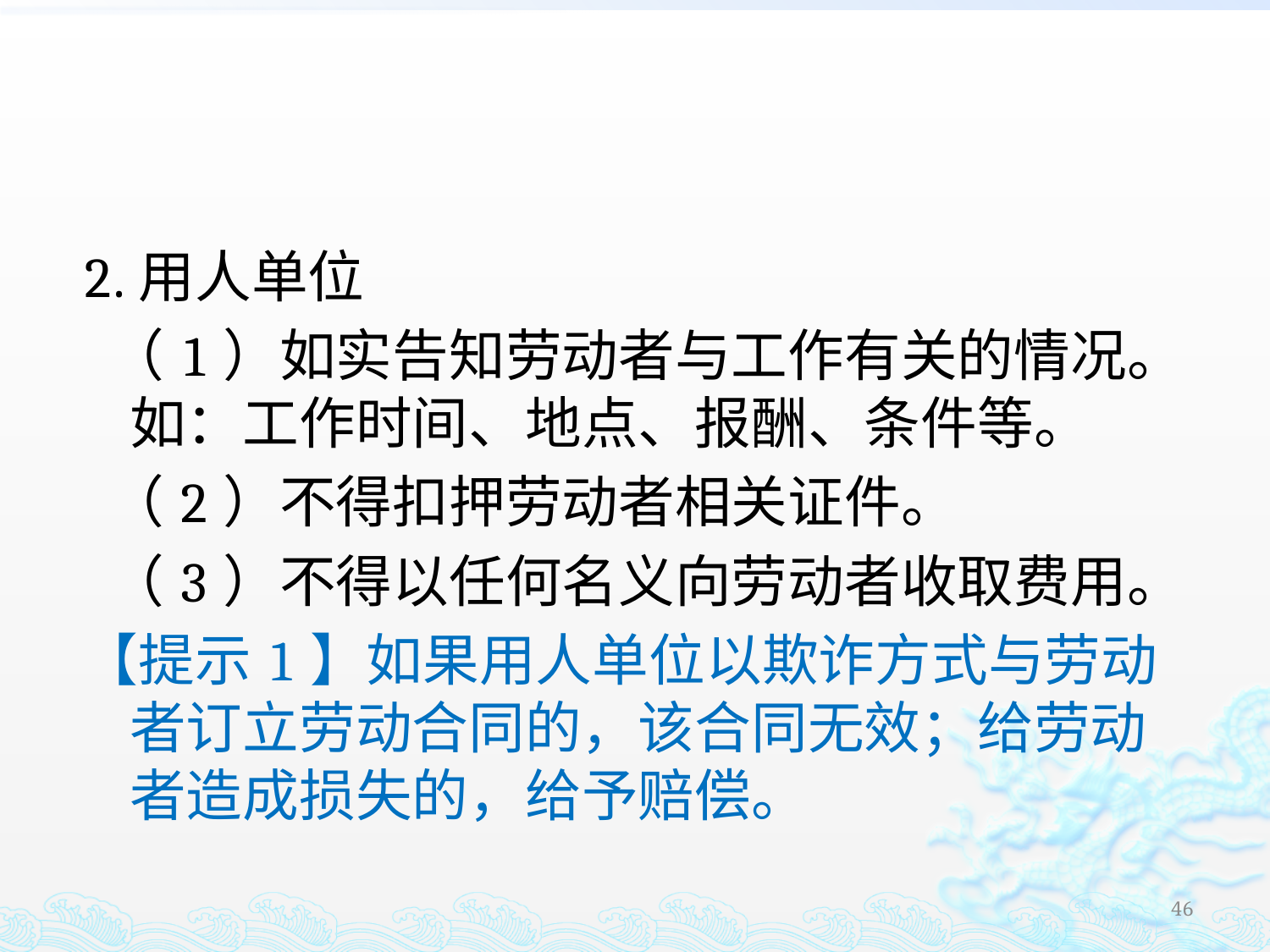

2.用人单位
 （1）如实告知劳动者与工作有关的情况。如：工作时间、地点、报酬、条件等。
 （2）不得扣押劳动者相关证件。
 （3）不得以任何名义向劳动者收取费用。
【提示1】如果用人单位以欺诈方式与劳动者订立劳动合同的，该合同无效；给劳动者造成损失的，给予赔偿。
46